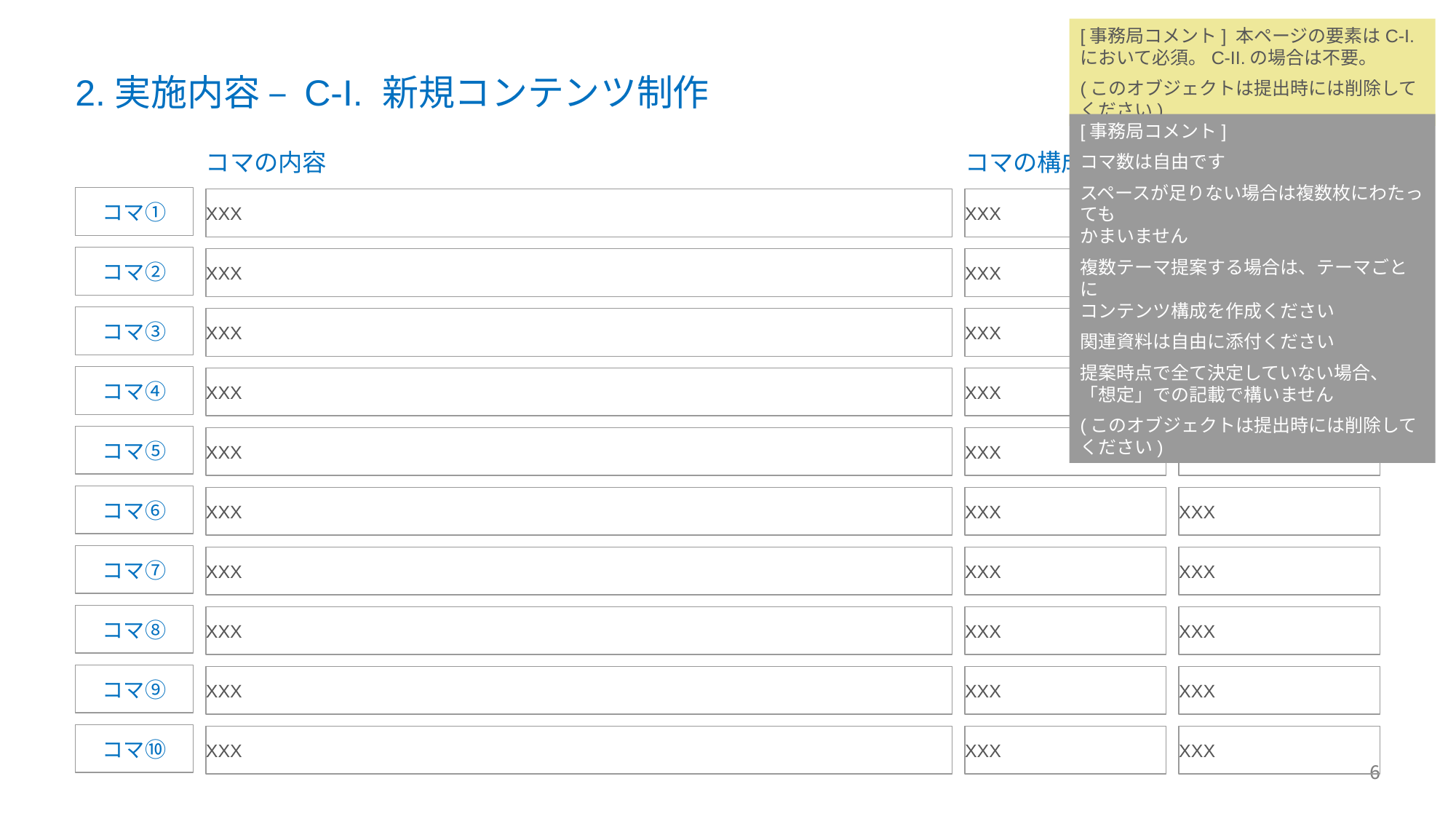

[事務局コメント] 本ページの要素はC-I.において必須。C-II.の場合は不要。
(このオブジェクトは提出時には削除してください)
# 2.実施内容 – C-I. 新規コンテンツ制作
[事務局コメント]
コマ数は自由です
スペースが足りない場合は複数枚にわたっても
かまいません
複数テーマ提案する場合は、テーマごとに
コンテンツ構成を作成ください
関連資料は自由に添付ください
提案時点で全て決定していない場合、「想定」での記載で構いません
(このオブジェクトは提出時には削除してください)
コマの内容
コマの構成
紐づけを想定する
科目・単元
コマ①
XXX
XXX
XXX
コマ②
XXX
XXX
XXX
コマ③
XXX
XXX
XXX
コマ④
XXX
XXX
XXX
コマ⑤
XXX
XXX
XXX
コマ⑥
XXX
XXX
XXX
コマ⑦
XXX
XXX
XXX
コマ⑧
XXX
XXX
XXX
コマ⑨
XXX
XXX
XXX
コマ⑩
XXX
XXX
XXX